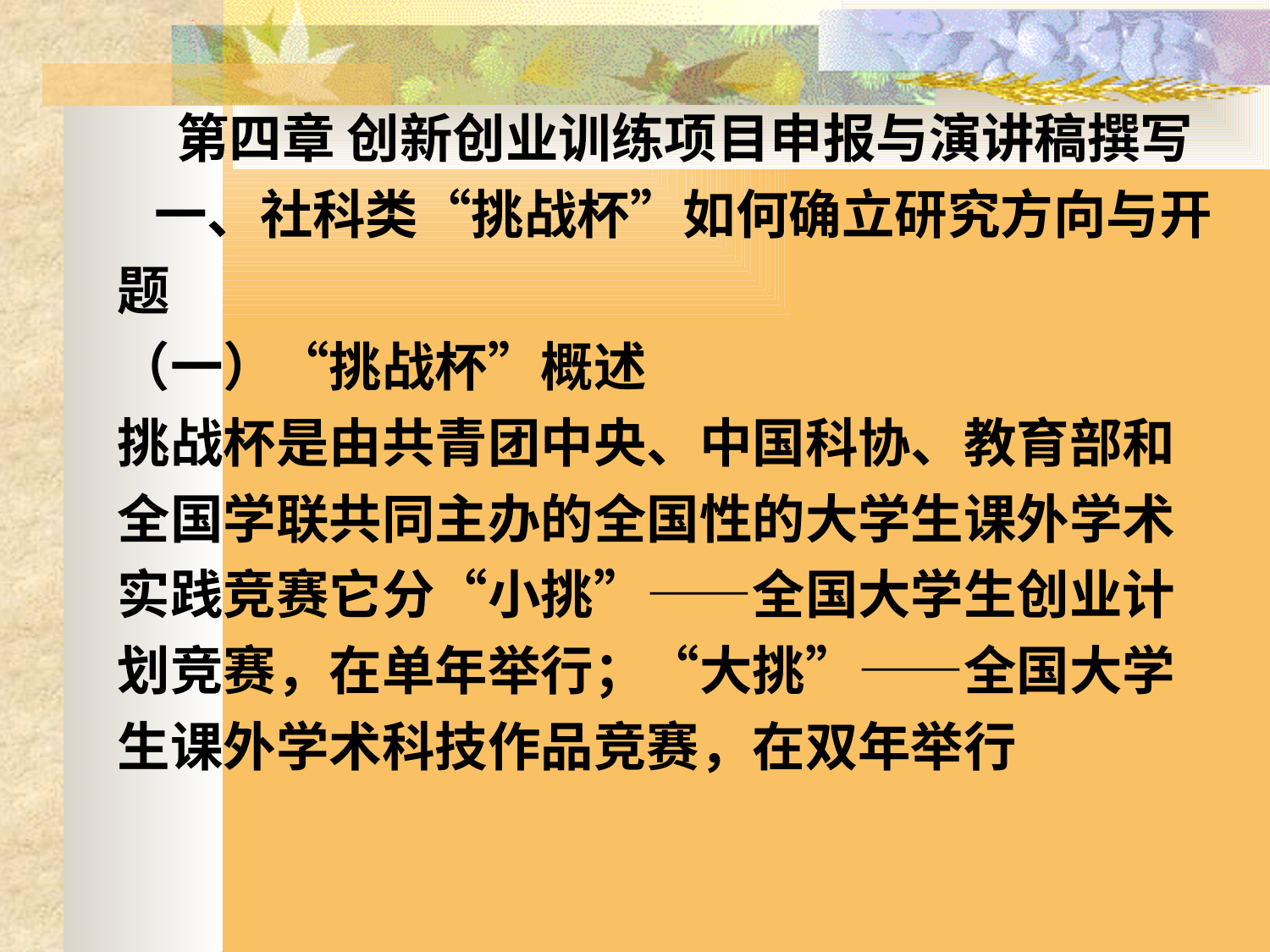

第四章 创新创业训练项目申报与演讲稿撰写
  一、社科类“挑战杯”如何确立研究方向与开题
（一）“挑战杯”概述
挑战杯是由共青团中央、中国科协、教育部和全国学联共同主办的全国性的大学生课外学术实践竞赛它分“小挑”——全国大学生创业计划竞赛，在单年举行；“大挑”——全国大学生课外学术科技作品竞赛，在双年举行